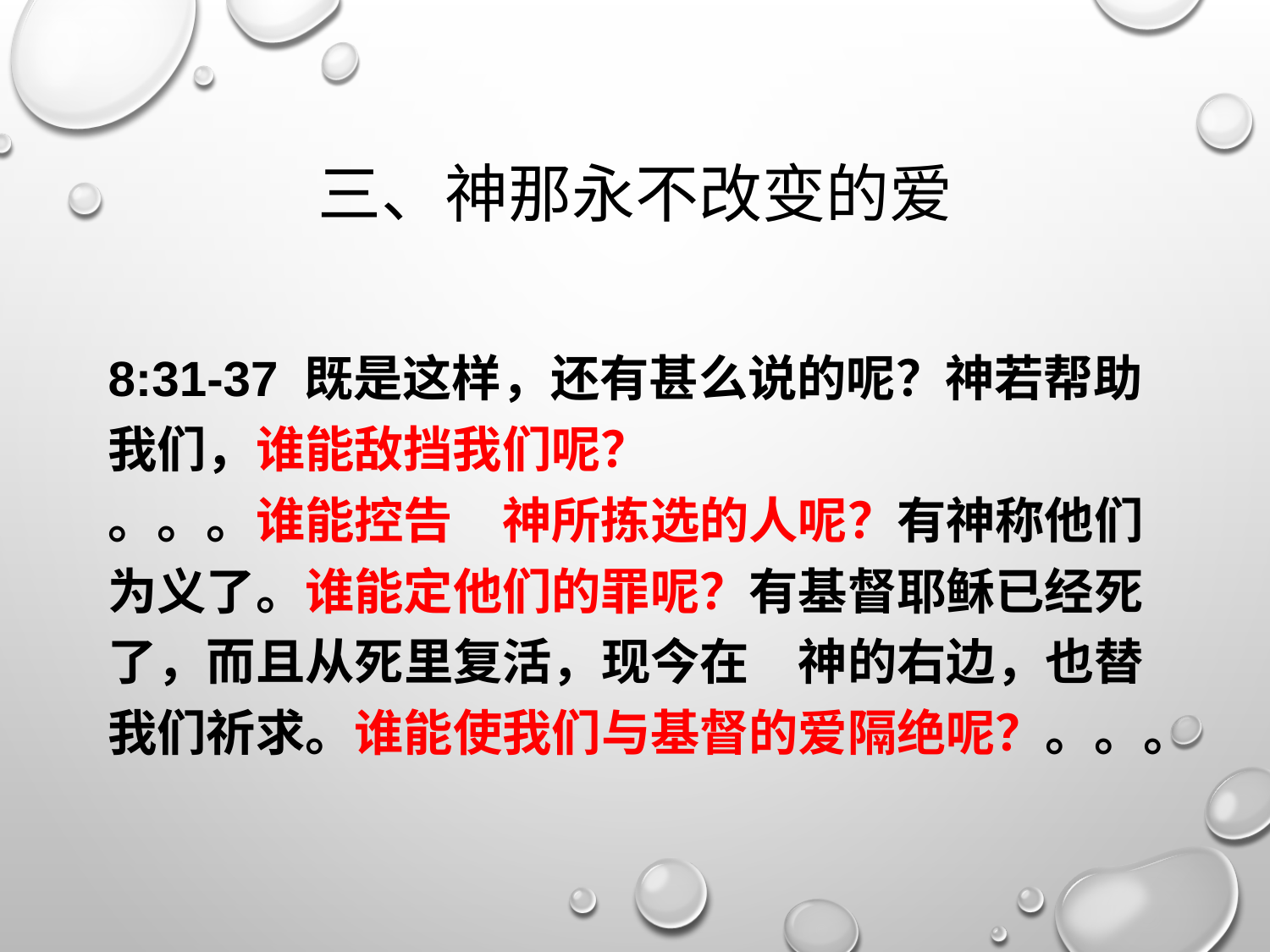

# 三、神那永不改变的爱
8:31-37 既是这样，还有甚么说的呢？神若帮助我们，谁能敌挡我们呢？
。。。谁能控告　神所拣选的人呢？有神称他们为义了。谁能定他们的罪呢？有基督耶稣已经死了，而且从死里复活，现今在　神的右边，也替我们祈求。谁能使我们与基督的爱隔绝呢？。。。